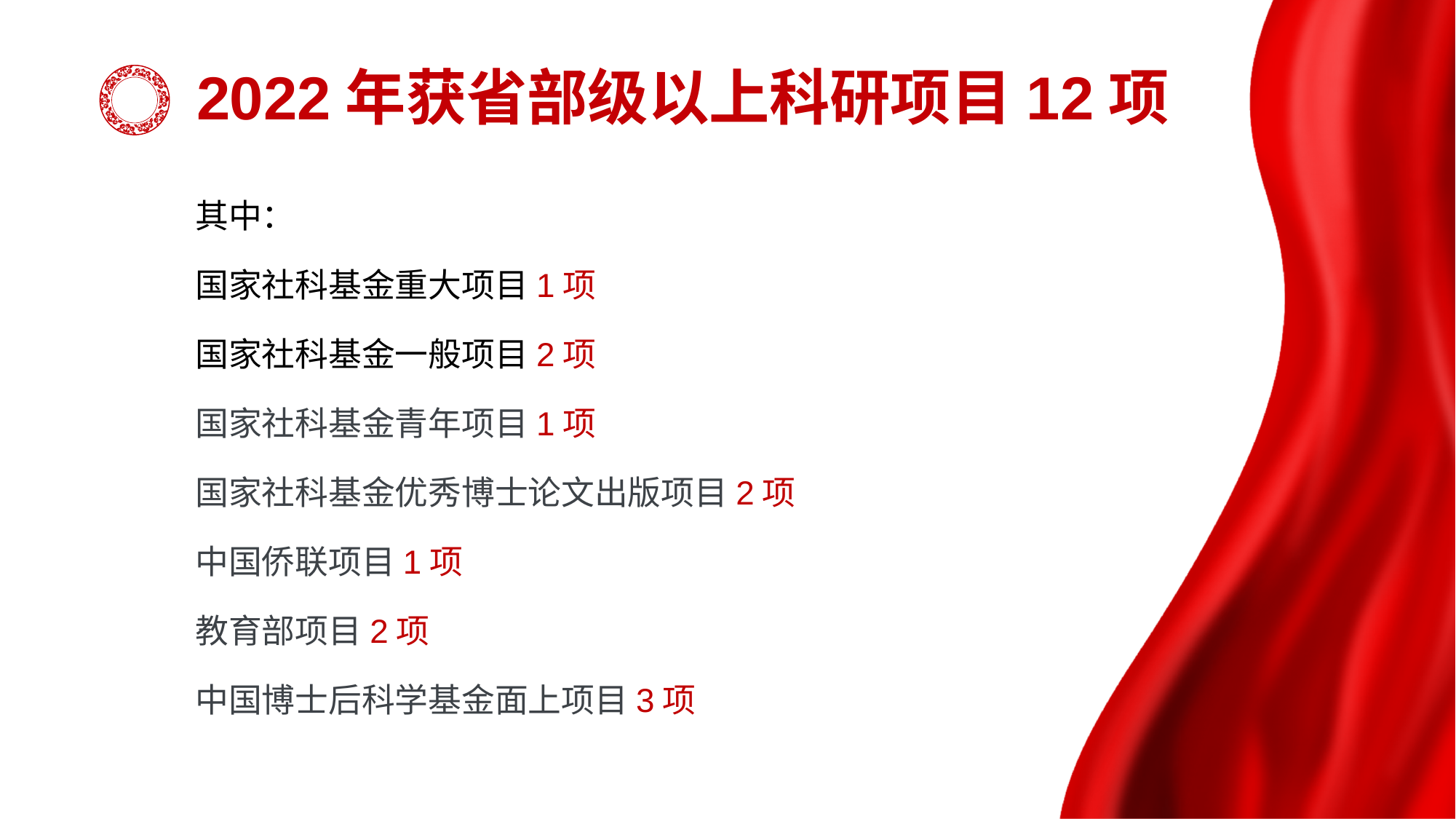

2022年获省部级以上科研项目12项

其中：
国家社科基金重大项目1项
国家社科基金一般项目2项
国家社科基金青年项目1项
国家社科基金优秀博士论文出版项目2项
中国侨联项目1项
教育部项目2项
中国博士后科学基金面上项目3项